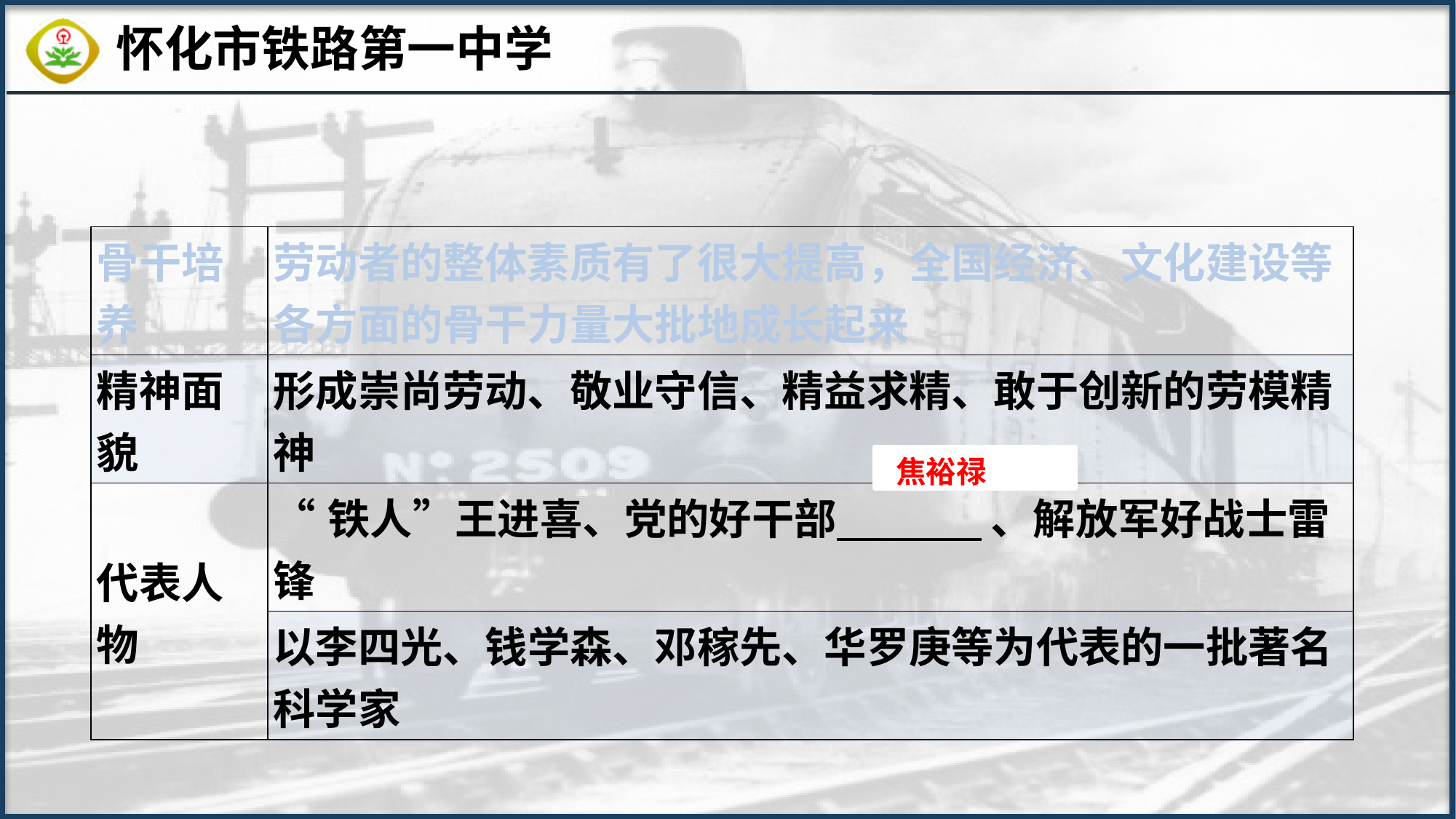

| 骨干培养 | 劳动者的整体素质有了很大提高，全国经济、文化建设等各方面的骨干力量大批地成长起来 |
| --- | --- |
| 精神面貌 | 形成崇尚劳动、敬业守信、精益求精、敢于创新的劳模精神 |
| 代表人物 | “铁人”王进喜、党的好干部 、解放军好战士雷锋 |
|  | 以李四光、钱学森、邓稼先、华罗庚等为代表的一批著名科学家 |

焦裕禄